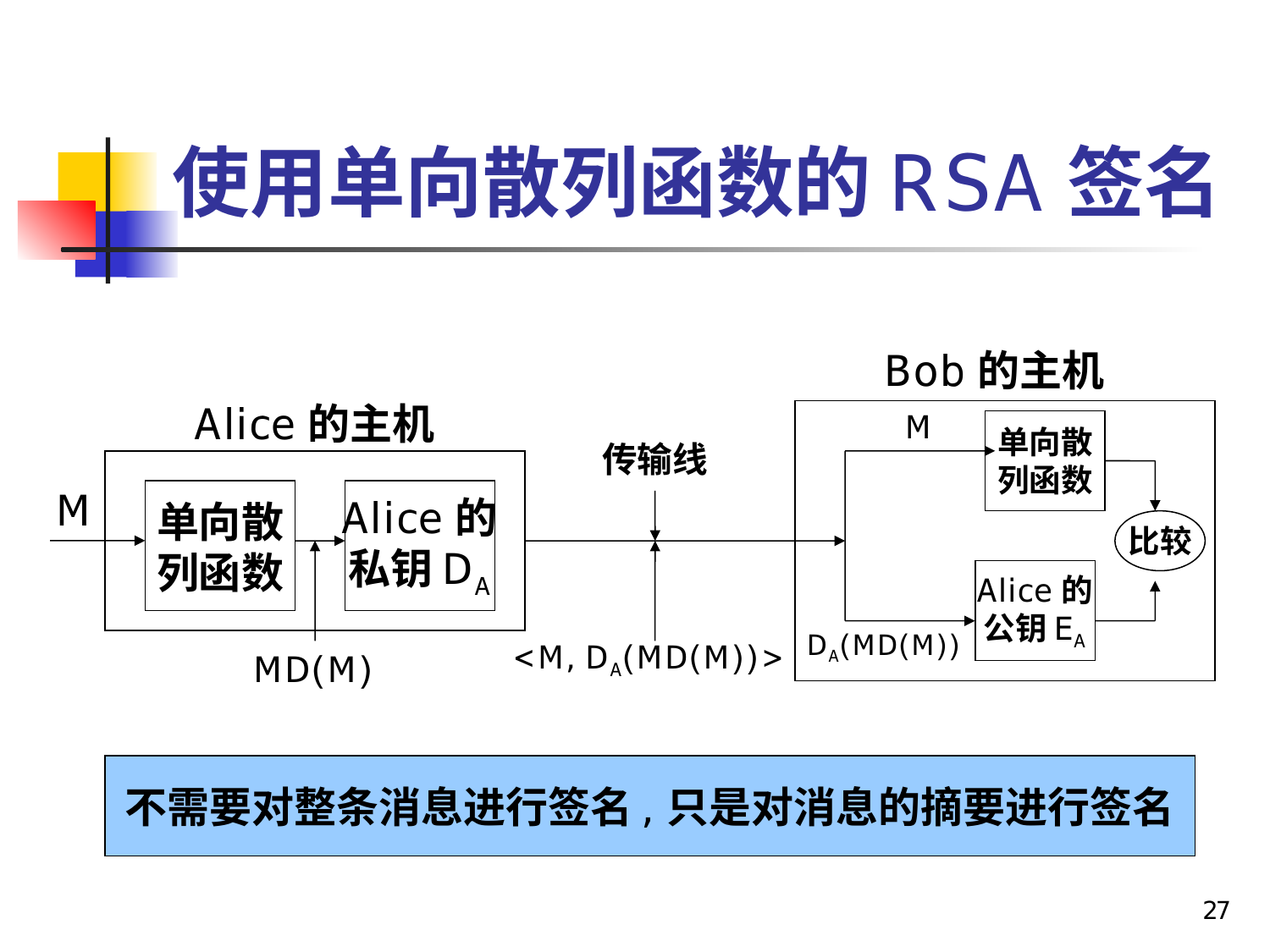

使用单向散列函数的RSA签名
Bob的主机
Alice的主机

M
单向散
列函数
传输线

M
Alice的
私钥DA
单向散
列函数

比较

Alice的
公钥EA

DA(MD(M))

<M, DA(MD(M))>
MD(M)
不需要对整条消息进行签名,只是对消息的摘要进行签名
27